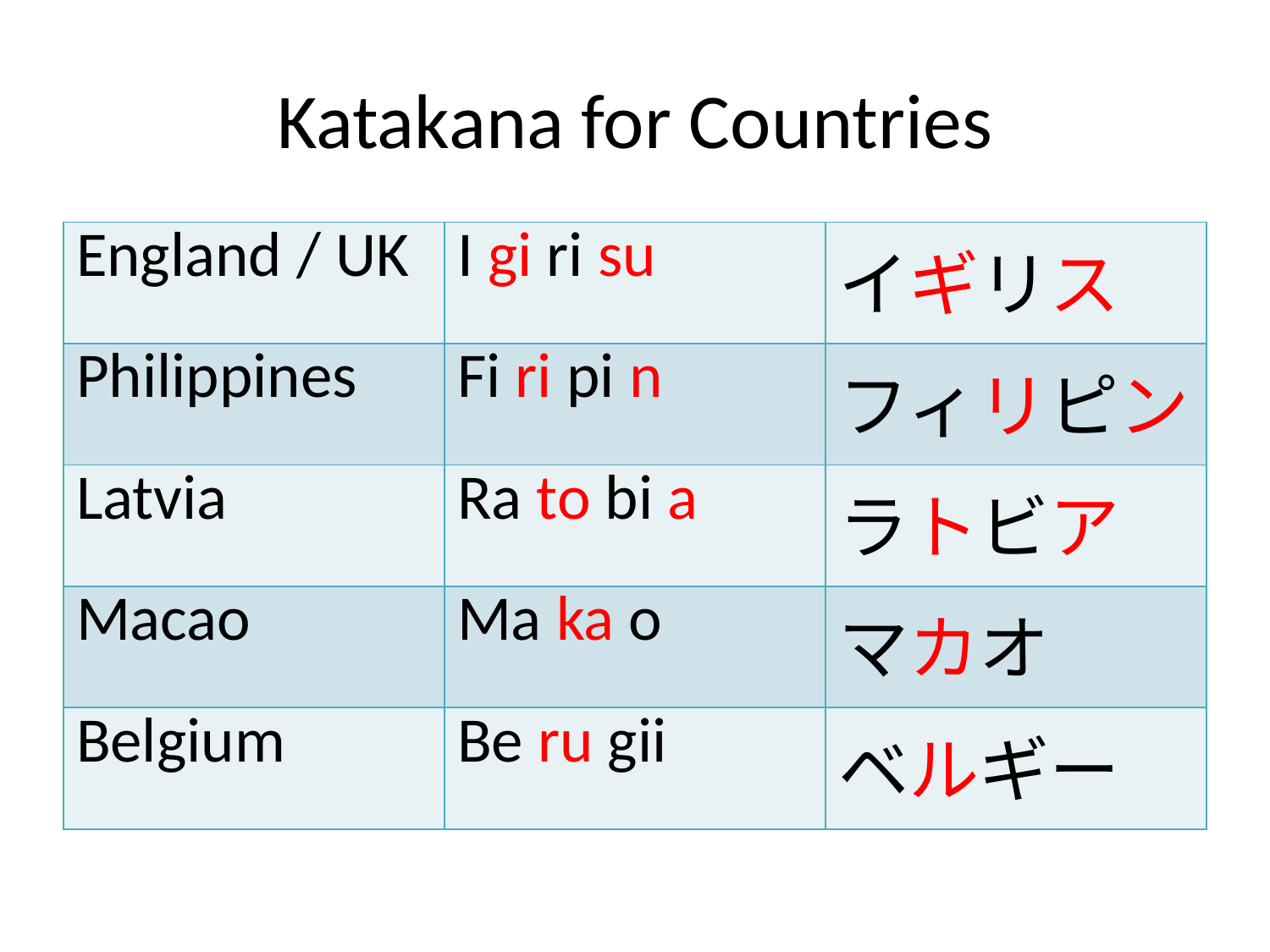

# Katakana for Countries
| England / UK | I gi ri su | イギリス |
| --- | --- | --- |
| Philippines | Fi ri pi n | フィリピン |
| Latvia | Ra to bi a | ラトビア |
| Macao | Ma ka o | マカオ |
| Belgium | Be ru gii | ベルギー |